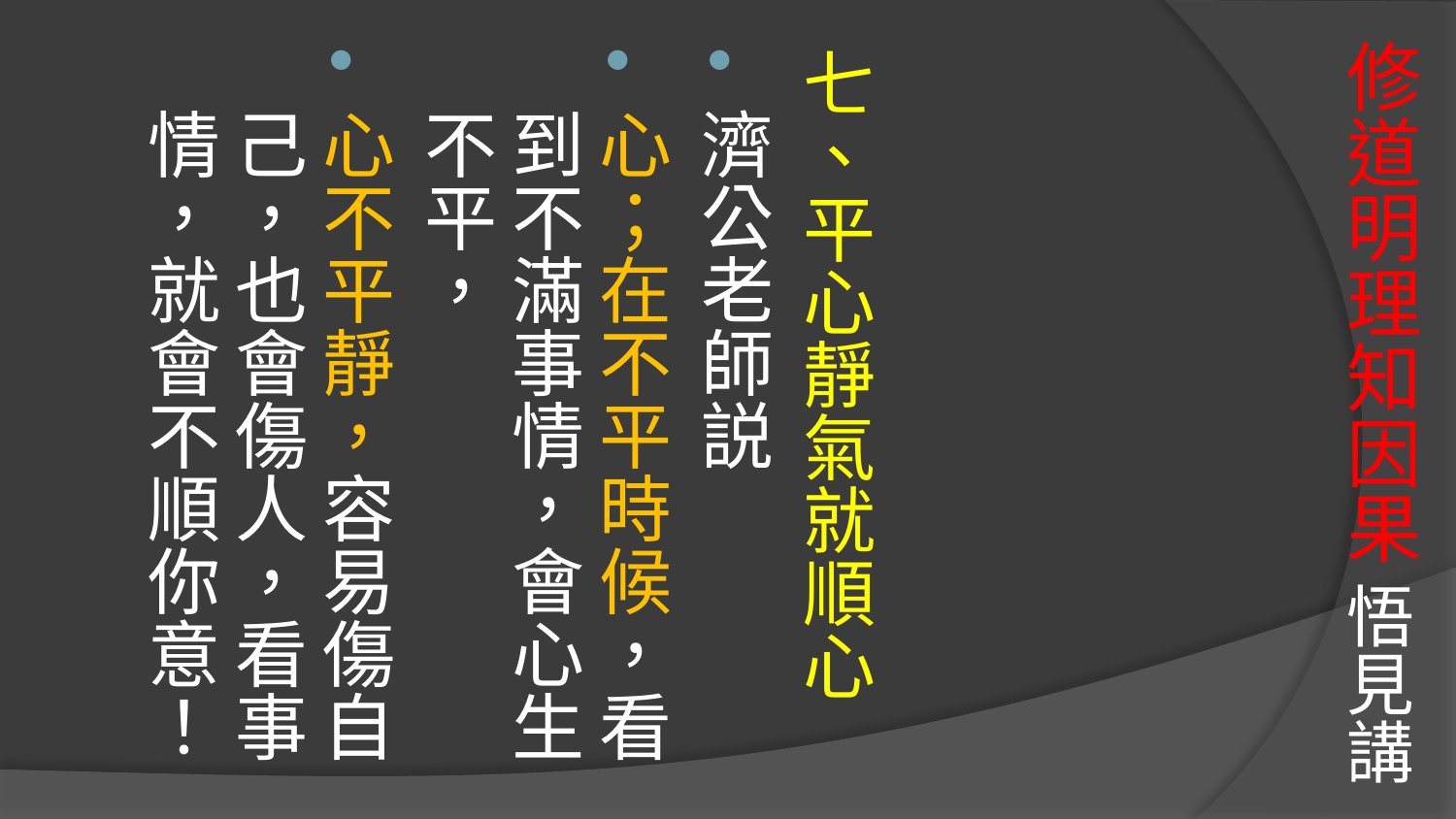

七、平心靜氣就順心
濟公老師説
心；在不平時候，看到不滿事情，會心生不平，
心不平靜，容易傷自己，也會傷人，看事情，就會不順你意！

# 修道明理知因果 悟見講